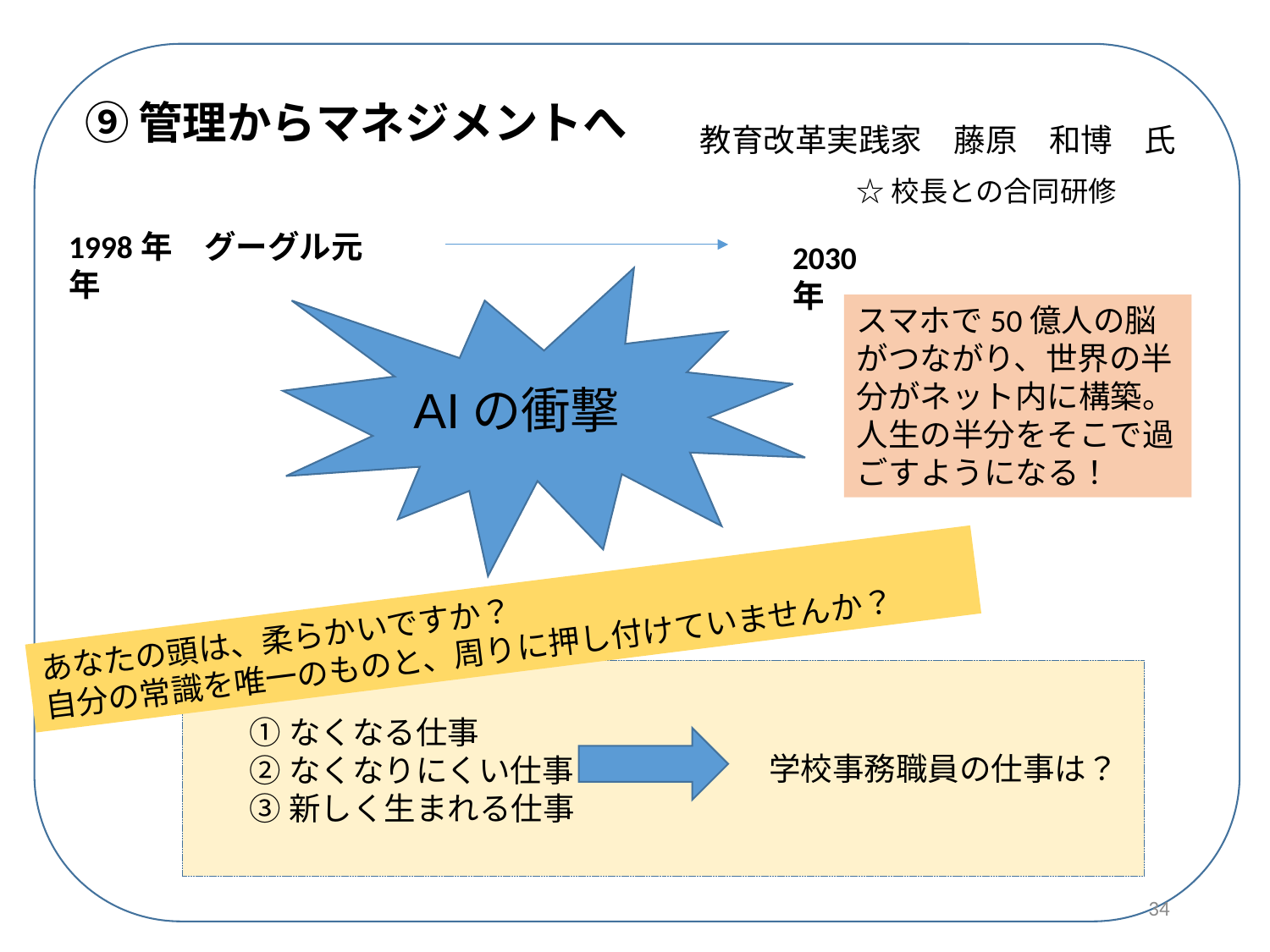

⑨管理からマネジメントへ
教育改革実践家　藤原　和博　氏
☆校長との合同研修
1998年　グーグル元年
2030年

スマホで50億人の脳がつながり、世界の半分がネット内に構築。
人生の半分をそこで過ごすようになる！
AIの衝撃
あなたの頭は、柔らかいですか？
自分の常識を唯一のものと、周りに押し付けていませんか？

①なくなる仕事
②なくなりにくい仕事
③新しく生まれる仕事

学校事務職員の仕事は？
34